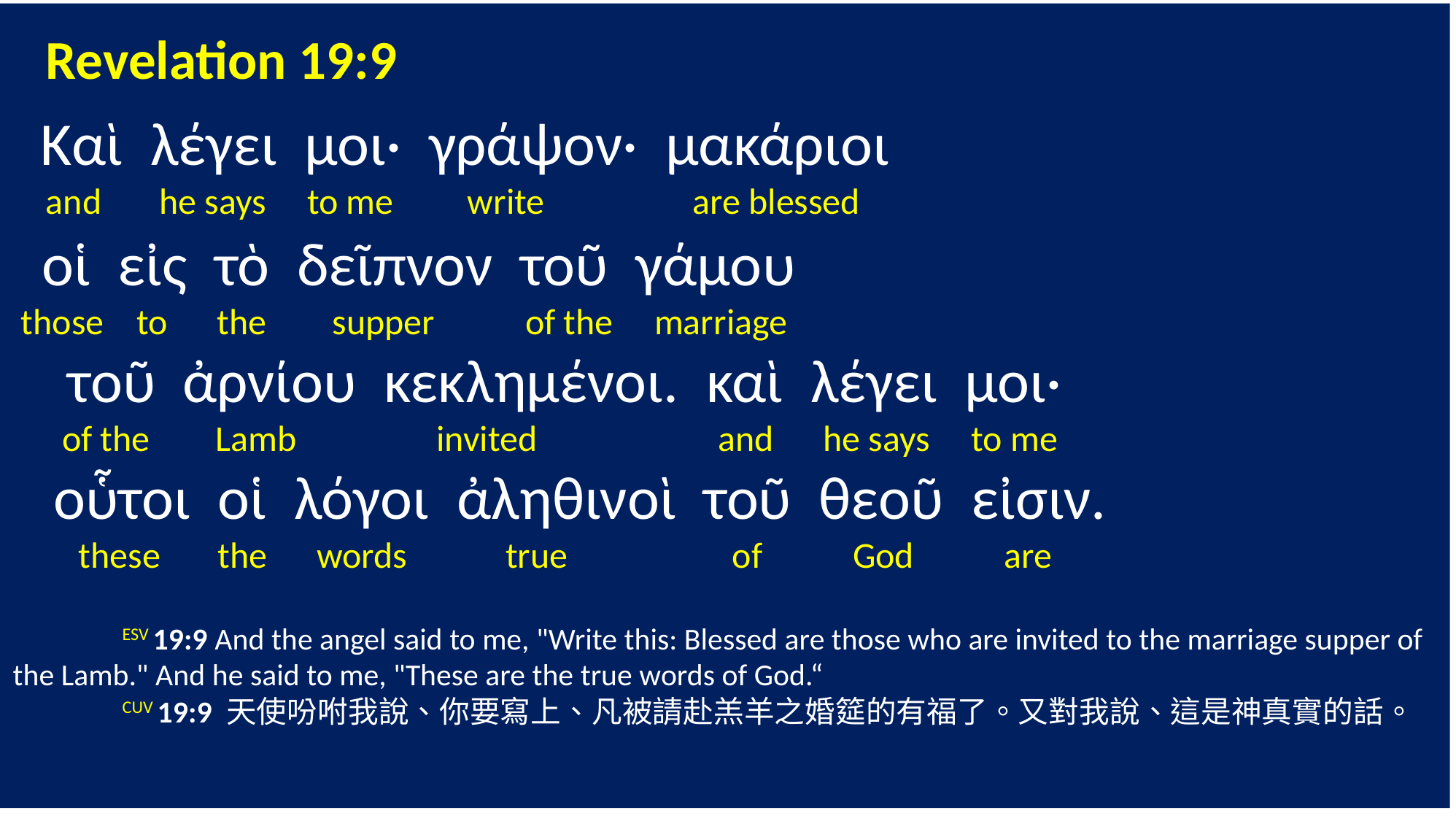

Revelation 19:9

  Καὶ  λέγει  μοι·  γράψον·  μακάριοι
    and       he says     to me         write                  are blessed
  οἱ  εἰς  τὸ  δεῖπνον  τοῦ  γάμου
 those    to      the        supper           of the     marriage
    τοῦ  ἀρνίου  κεκλημένοι.  καὶ  λέγει  μοι·
      of the        Lamb                 invited                      and      he says     to me
   οὗτοι  οἱ  λόγοι  ἀληθινοὶ  τοῦ  θεοῦ  εἰσιν.
        these       the      words            true                    of           God           are

	ESV 19:9 And the angel said to me, "Write this: Blessed are those who are invited to the marriage supper of the Lamb." And he said to me, "These are the true words of God.“
	CUV 19:9 天使吩咐我說、你要寫上、凡被請赴羔羊之婚筵的有福了。又對我說、這是神真實的話。